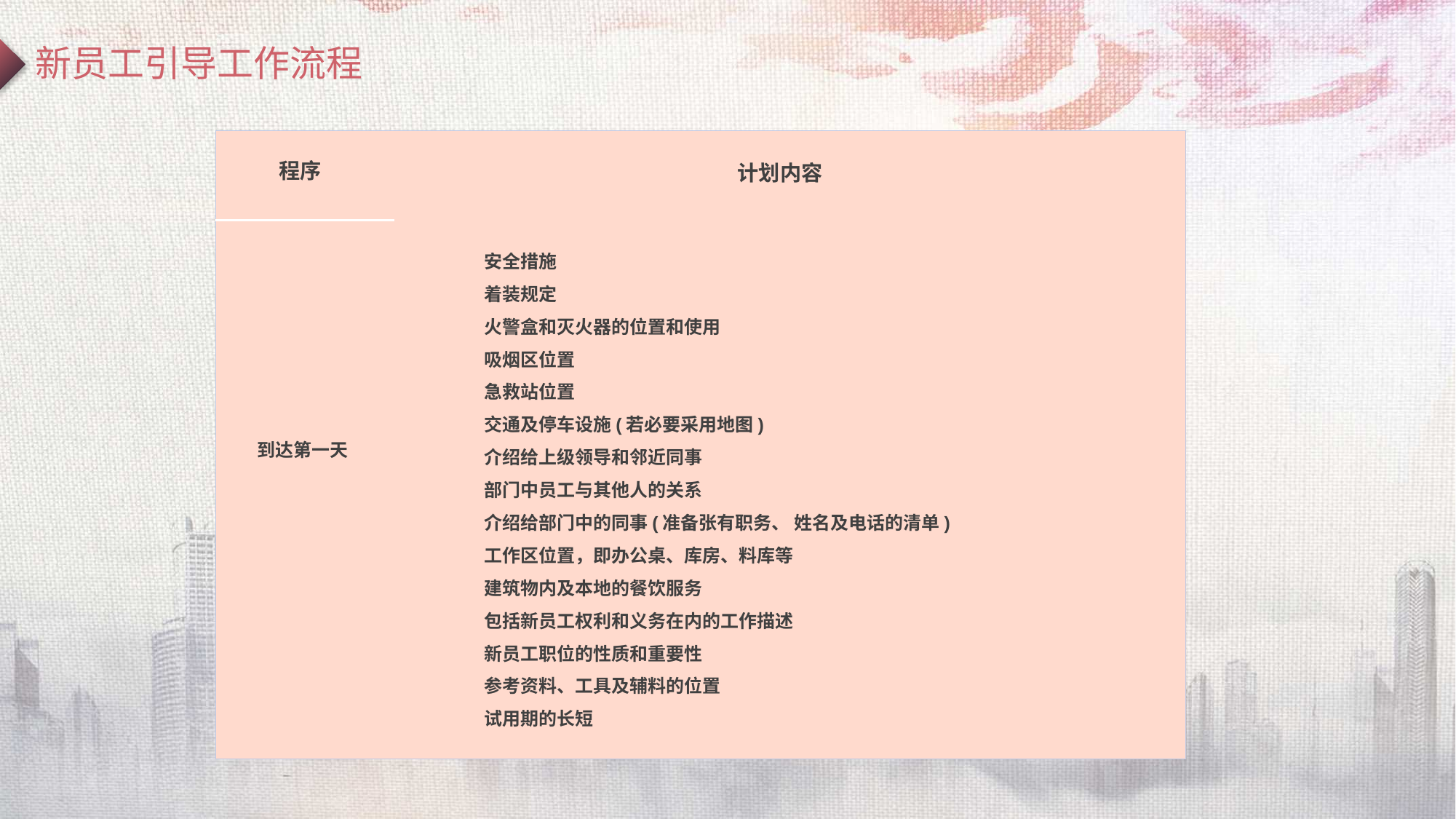

新员工引导工作流程

|  |  |
| --- | --- |
|  |  |
程序
计划内容
安全措施
着装规定
火警盒和灭火器的位置和使用
吸烟区位置
急救站位置
交通及停车设施(若必要采用地图)
介绍给上级领导和邻近同事
部门中员工与其他人的关系
介绍给部门中的同事(准备张有职务、 姓名及电话的清单)
工作区位置，即办公桌、库房、料库等
建筑物内及本地的餐饮服务
包括新员工权利和义务在内的工作描述
新员工职位的性质和重要性
参考资料、工具及辅料的位置
试用期的长短
到达第一天